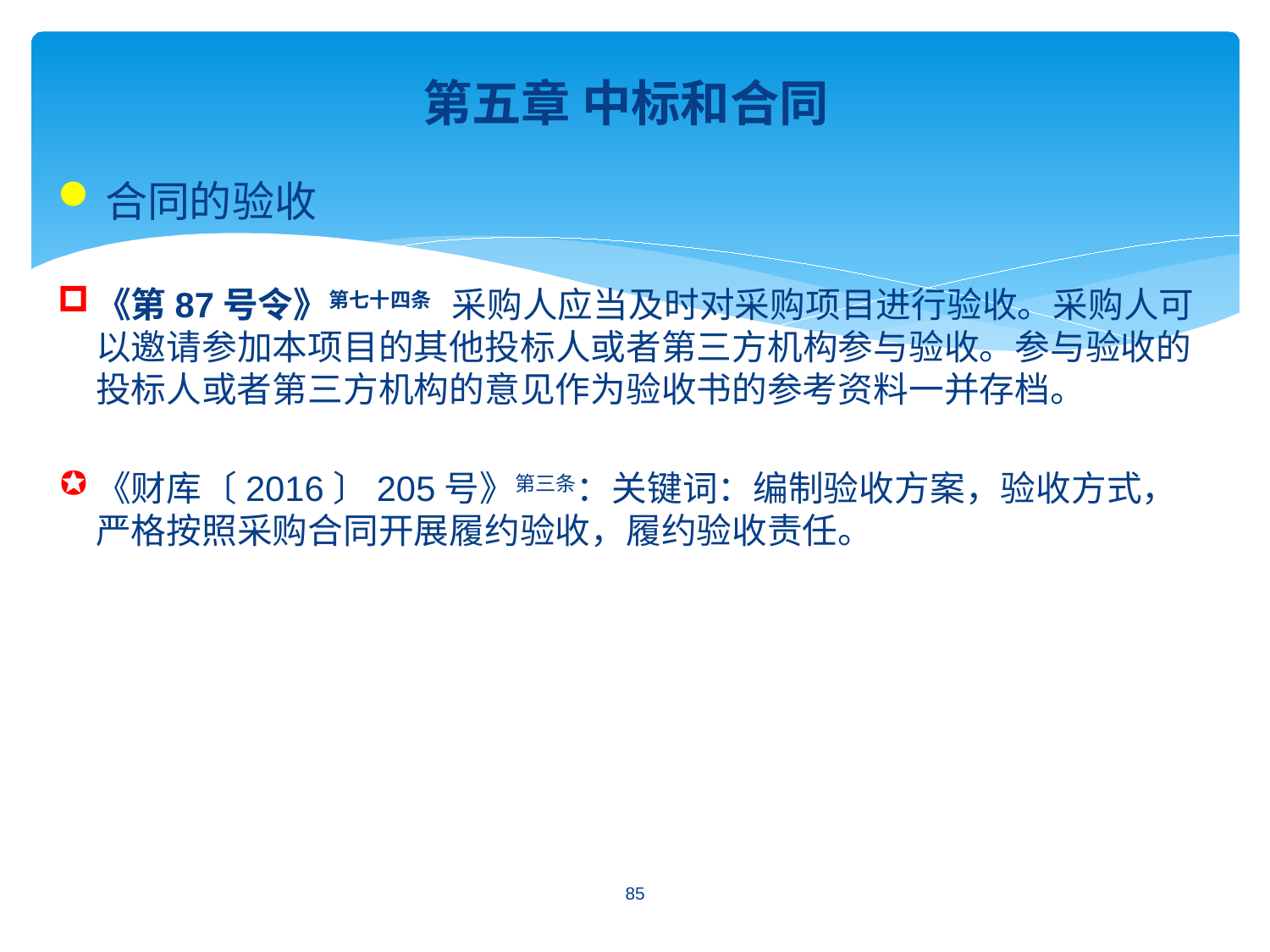

第五章 中标和合同
合同的验收
《第87号令》第七十四条　采购人应当及时对采购项目进行验收。采购人可以邀请参加本项目的其他投标人或者第三方机构参与验收。参与验收的投标人或者第三方机构的意见作为验收书的参考资料一并存档。

《财库〔2016〕205号》第三条：关键词：编制验收方案，验收方式，严格按照采购合同开展履约验收，履约验收责任。

85